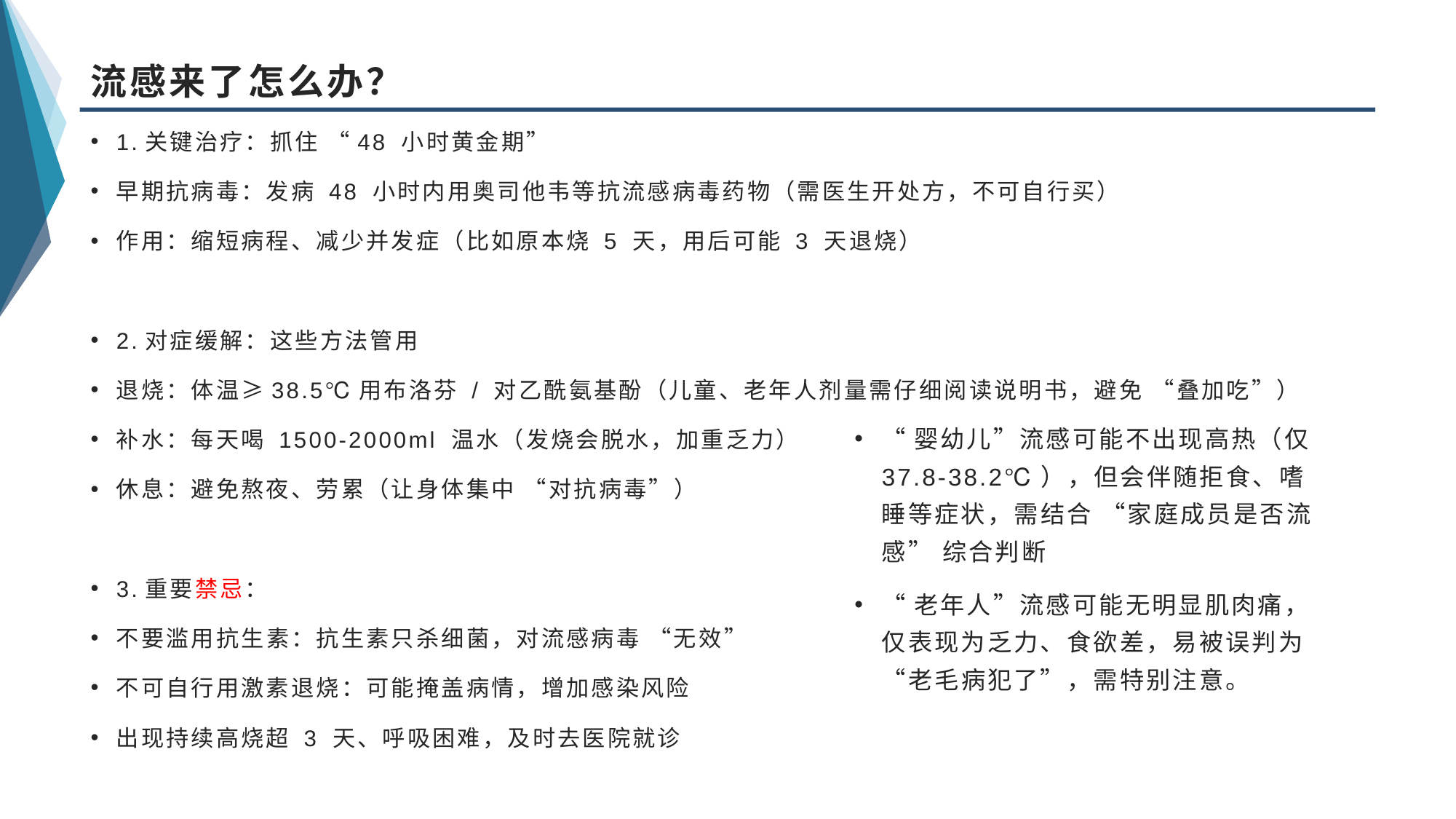

# 流感来了怎么办？
1.关键治疗：抓住 “48 小时黄金期”
早期抗病毒：发病 48 小时内用奥司他韦等抗流感病毒药物（需医生开处方，不可自行买）
作用：缩短病程、减少并发症（比如原本烧 5 天，用后可能 3 天退烧）

2.对症缓解：这些方法管用
退烧：体温≥38.5℃用布洛芬 / 对乙酰氨基酚（儿童、老年人剂量需仔细阅读说明书，避免 “叠加吃”）
补水：每天喝 1500-2000ml 温水（发烧会脱水，加重乏力）
休息：避免熬夜、劳累（让身体集中 “对抗病毒”）

3.重要禁忌：
不要滥用抗生素：抗生素只杀细菌，对流感病毒 “无效”
不可自行用激素退烧：可能掩盖病情，增加感染风险
出现持续高烧超 3 天、呼吸困难，及时去医院就诊
“婴幼儿”流感可能不出现高热（仅 37.8-38.2℃），但会伴随拒食、嗜睡等症状，需结合 “家庭成员是否流感” 综合判断
“老年人”流感可能无明显肌肉痛，仅表现为乏力、食欲差，易被误判为 “老毛病犯了”，需特别注意。

4